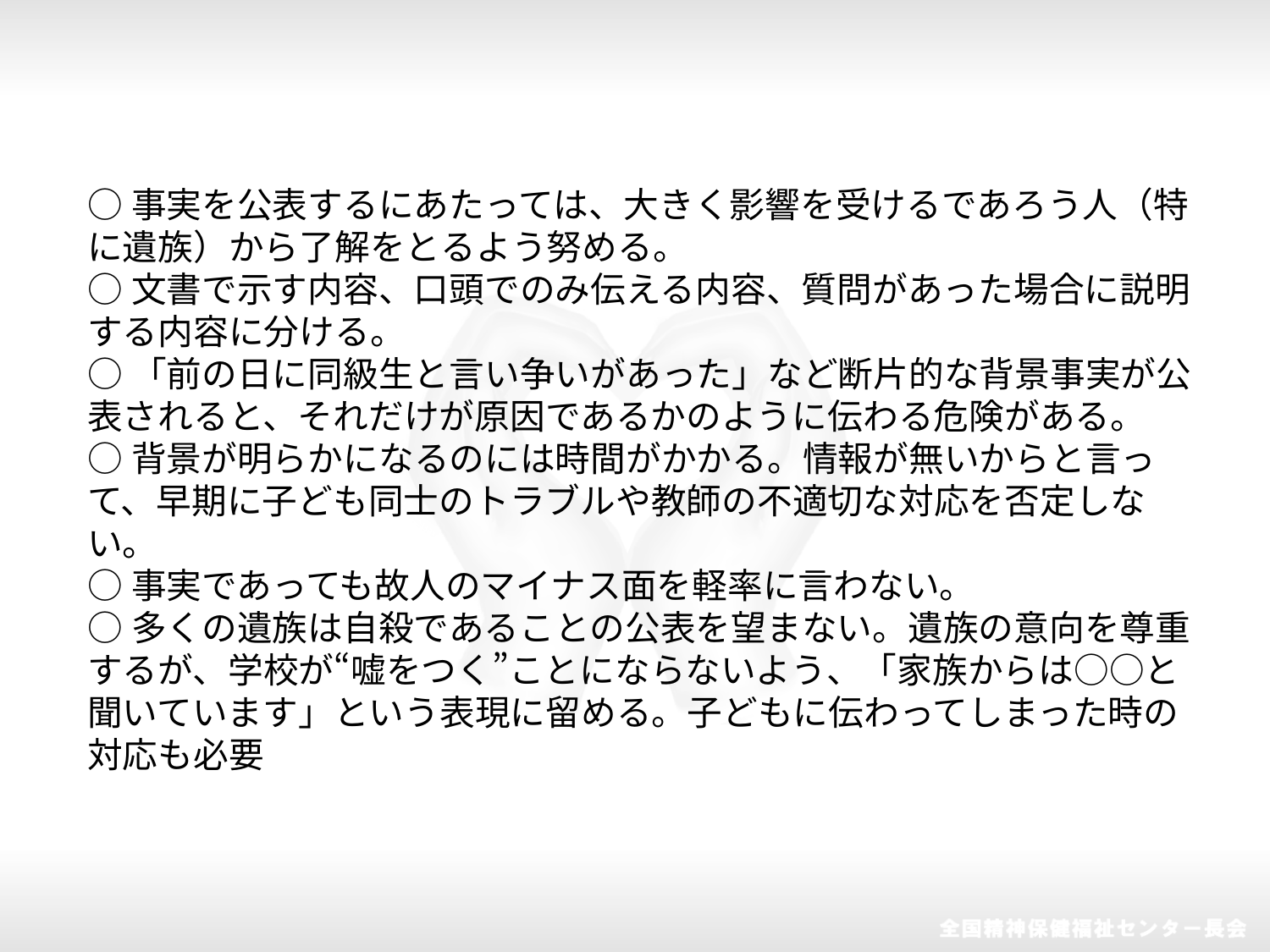

○事実を公表するにあたっては、大きく影響を受けるであろう人（特に遺族）から了解をとるよう努める。
○文書で示す内容、口頭でのみ伝える内容、質問があった場合に説明する内容に分ける。
○「前の日に同級生と言い争いがあった」など断片的な背景事実が公表されると、それだけが原因であるかのように伝わる危険がある。
○背景が明らかになるのには時間がかかる。情報が無いからと言って、早期に子ども同士のトラブルや教師の不適切な対応を否定しない。
○事実であっても故人のマイナス面を軽率に言わない。
○多くの遺族は自殺であることの公表を望まない。遺族の意向を尊重するが、学校が“嘘をつく”ことにならないよう、「家族からは○○と聞いています」という表現に留める。子どもに伝わってしまった時の対応も必要